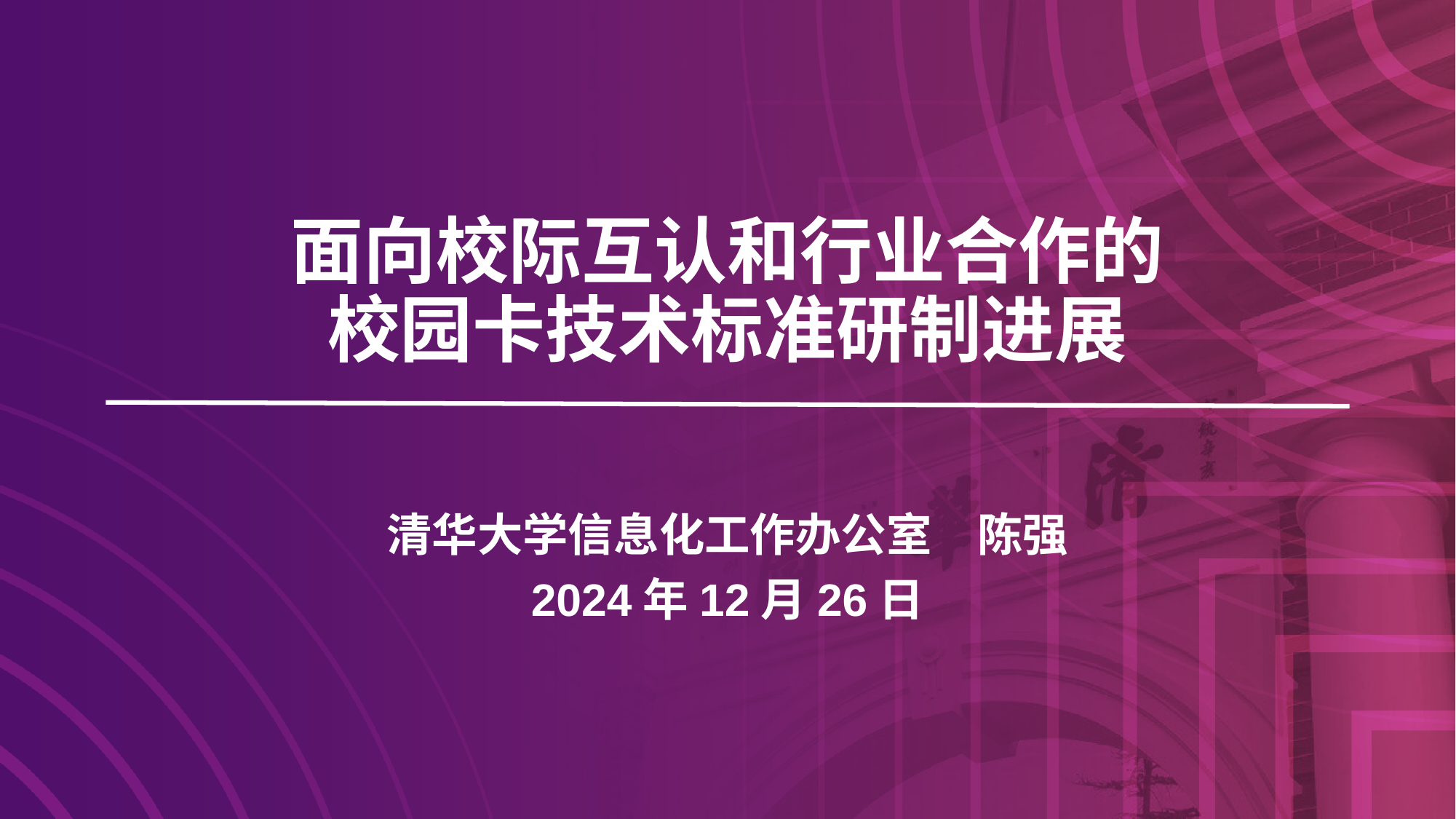

# 面向校际互认和行业合作的 校园卡技术标准研制进展
清华大学信息化工作办公室　陈强
2024年12月26日